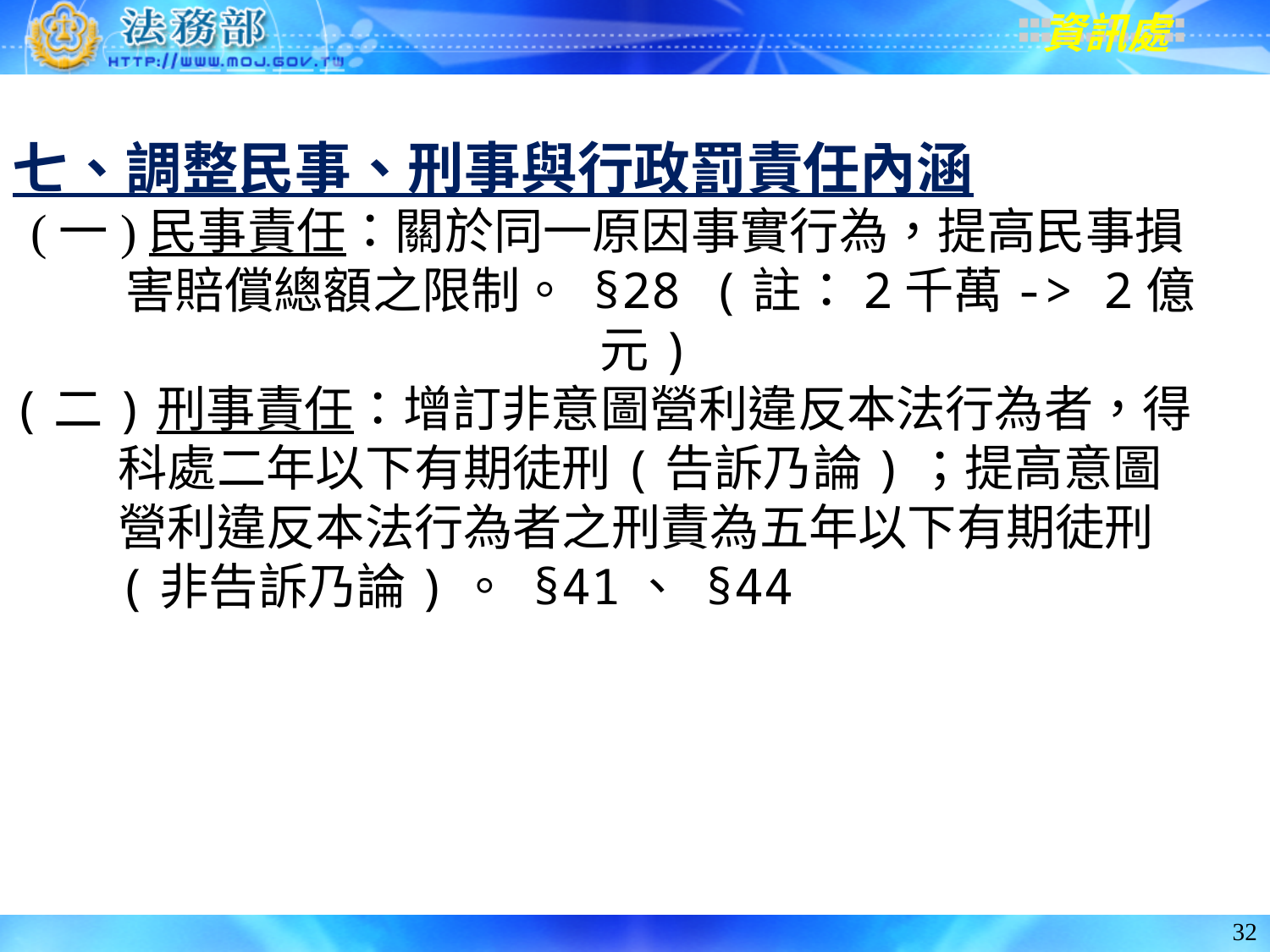

七、調整民事、刑事與行政罰責任內涵
(一)民事責任：關於同一原因事實行為，提高民事損害賠償總額之限制。 §28 (註：2千萬-> 2億元)
(二)刑事責任：增訂非意圖營利違反本法行為者，得科處二年以下有期徒刑(告訴乃論)；提高意圖營利違反本法行為者之刑責為五年以下有期徒刑(非告訴乃論)。 §41、 §44